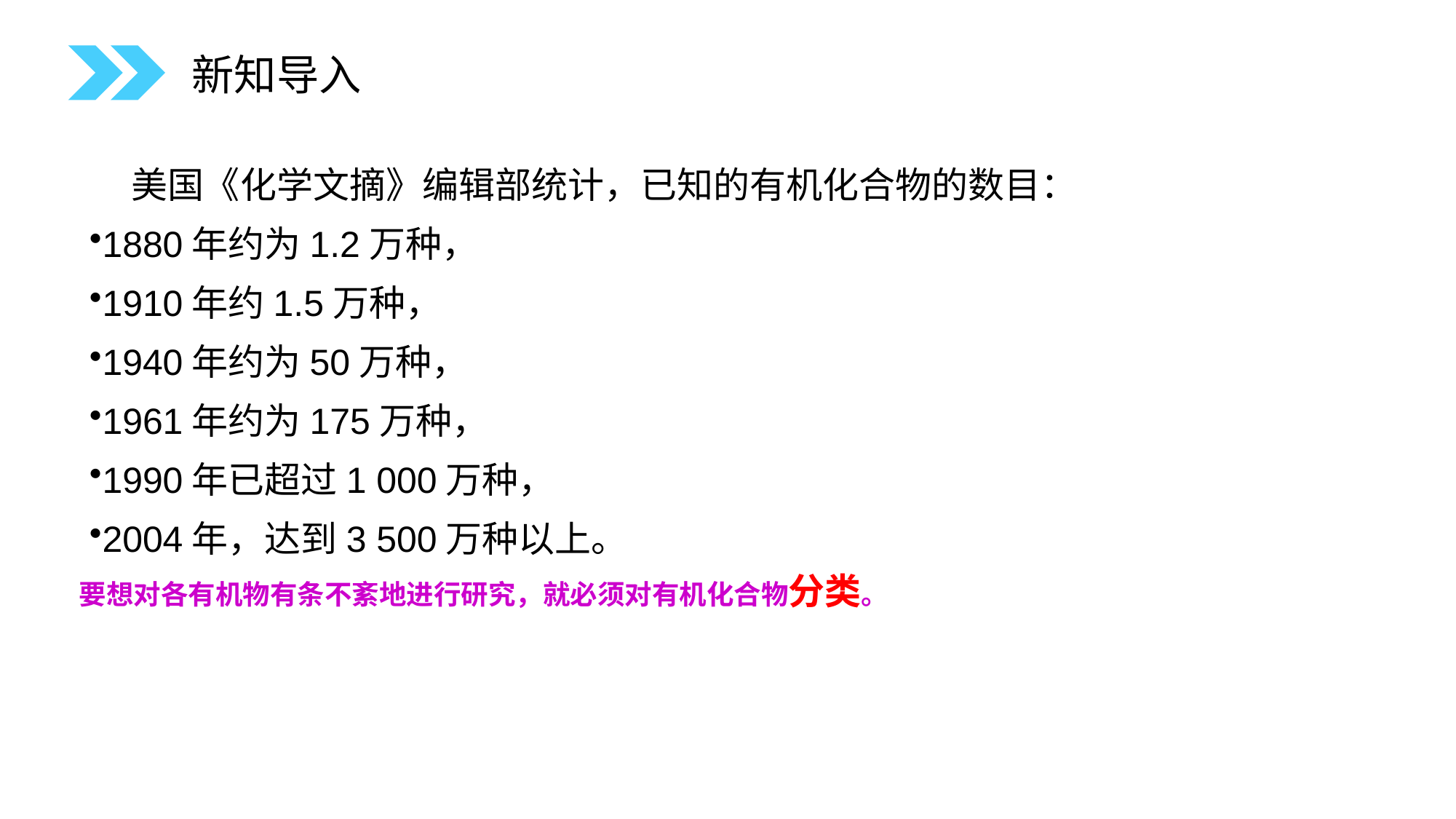

新知导入
    美国《化学文摘》编辑部统计，已知的有机化合物的数目：
1880年约为1.2万种，
1910年约1.5万种，
1940年约为50万种，
1961年约为175万种，
1990年已超过1 000万种，
2004年，达到3 500万种以上。
要想对各有机物有条不紊地进行研究，就必须对有机化合物分类。